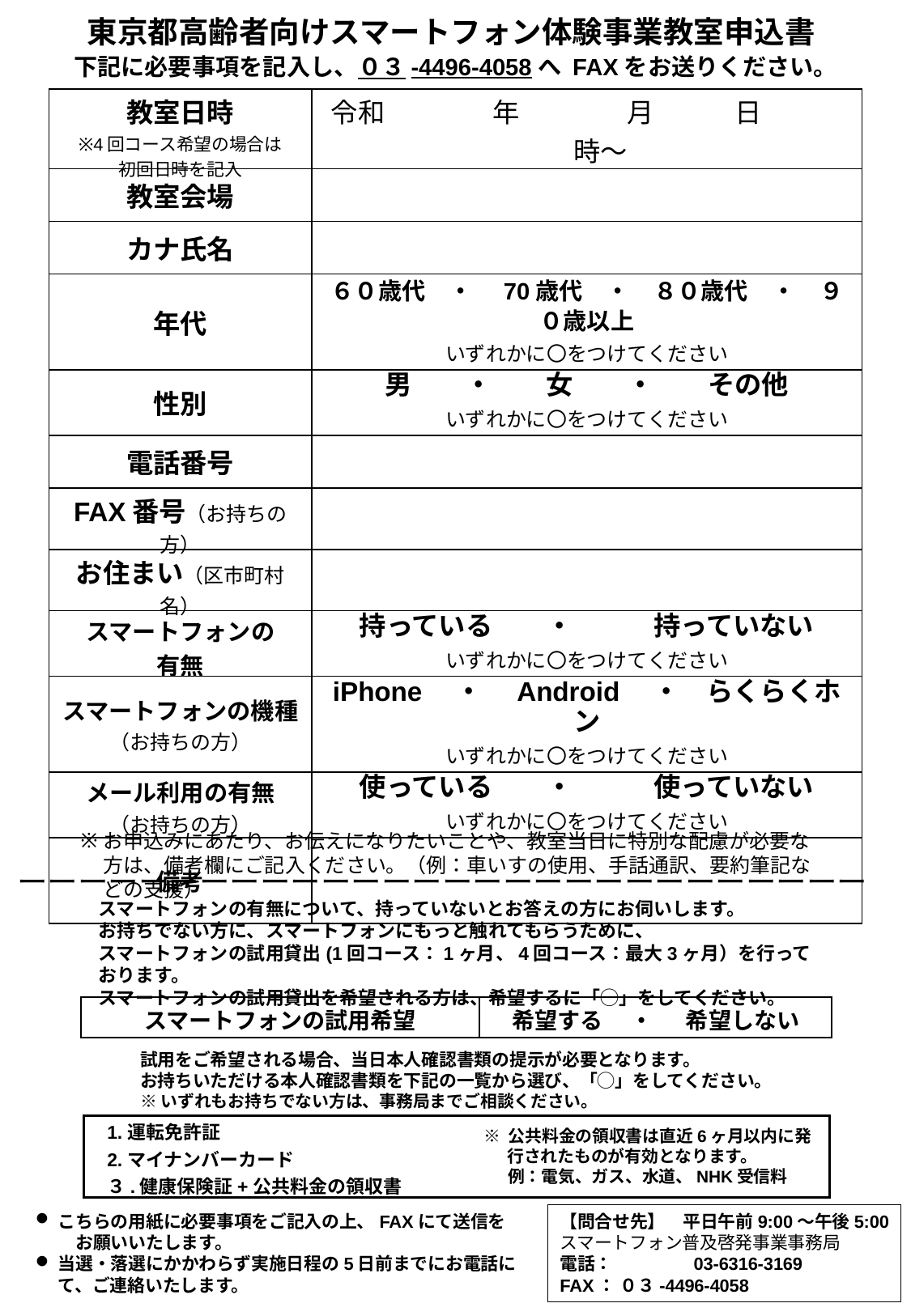

東京都高齢者向けスマートフォン体験事業教室申込書
下記に必要事項を記入し、０３-4496-4058へ FAXをお送りください。
| 教室日時 ※4回コース希望の場合は 初回日時を記入 | 令和　　　　年　　　　月　　　日　　　　時～ |
| --- | --- |
| 教室会場 |  |
| カナ氏名 |  |
| 年代 | ６０歳代　・　70歳代　・　８０歳代　・　９０歳以上 いずれかに〇をつけてください |
| 性別 | 男　　・　　女　　・　　その他 いずれかに〇をつけてください |
| 電話番号 |  |
| FAX番号（お持ちの方） |  |
| お住まい（区市町村名） |  |
| スマートフォンの 有無 | 持っている　　・　　　持っていない いずれかに〇をつけてください |
| スマートフォンの機種 （お持ちの方） | iPhone　・　Android　・　らくらくホン いずれかに〇をつけてください |
| メール利用の有無 （お持ちの方） | 使っている　　・　　　使っていない いずれかに〇をつけてください |
| 備考 |  |
お申込みにあたり、お伝えになりたいことや、教室当日に特別な配慮が必要な方は、備考欄にご記入ください。（例：車いすの使用、手話通訳、要約筆記などの支援）
ーーーーーーーーーーーーーーーーーーーーーーーーーーーー
スマートフォンの有無について、持っていないとお答えの方にお伺いします。
お持ちでない方に、スマートフォンにもっと触れてもらうために、
スマートフォンの試用貸出(1回コース：1ヶ月、4回コース：最大3ヶ月）を行っております。
スマートフォンの試用貸出を希望される方は、希望するに「◯」をしてください。
| スマートフォンの試用希望 | 希望する　 ・ 　希望しない |
| --- | --- |
試用をご希望される場合、当日本人確認書類の提示が必要となります。
お持ちいただける本人確認書類を下記の一覧から選び、「◯」をしてください。
※いずれもお持ちでない方は、事務局までご相談ください。
1.運転免許証
2.マイナンバーカード
３.健康保険証+公共料金の領収書
※ 公共料金の領収書は直近6ヶ月以内に発行されたものが有効となります。
例：電気、ガス、水道、NHK受信料
こちらの用紙に必要事項をご記入の上、FAXにて送信を　　お願いいたします。
当選・落選にかかわらず実施日程の5日前までにお電話にて、ご連絡いたします。
【問合せ先】　平日午前9:00～午後5:00
スマートフォン普及啓発事業事務局
電話：	  03-6316-3169
FAX： ０３-4496-4058